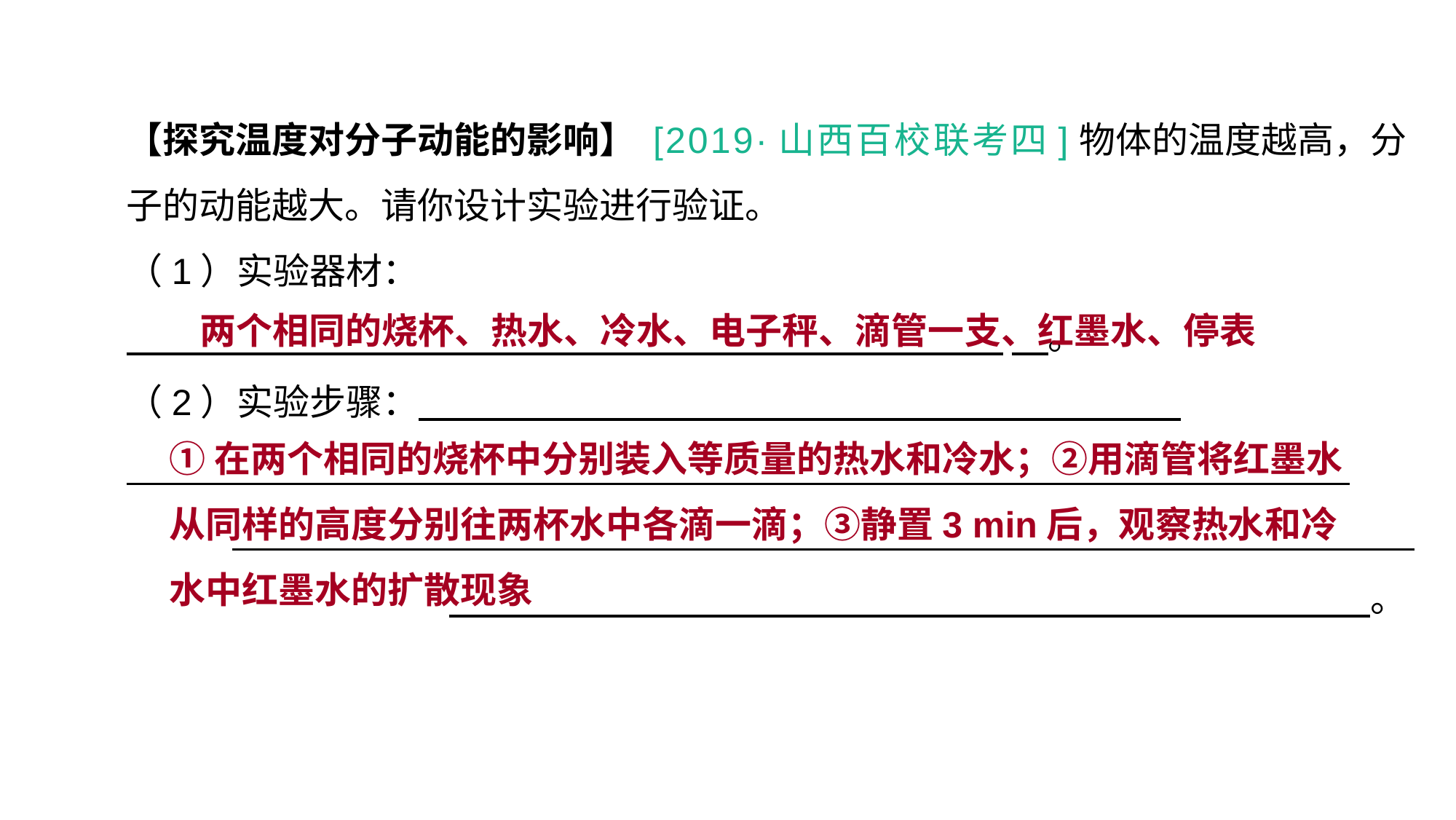

【探究温度对分子动能的影响】 [2019·山西百校联考四]物体的温度越高，分子的动能越大。请你设计实验进行验证。
（1）实验器材：
                                                                                                           　。
（2）实验步骤：

　                                                                                                            。

设计实验 拓展提升
两个相同的烧杯、热水、冷水、电子秤、滴管一支、红墨水、停表
①在两个相同的烧杯中分别装入等质量的热水和冷水；②用滴管将红墨水从同样的高度分别往两杯水中各滴一滴；③静置3 min后，观察热水和冷水中红墨水的扩散现象